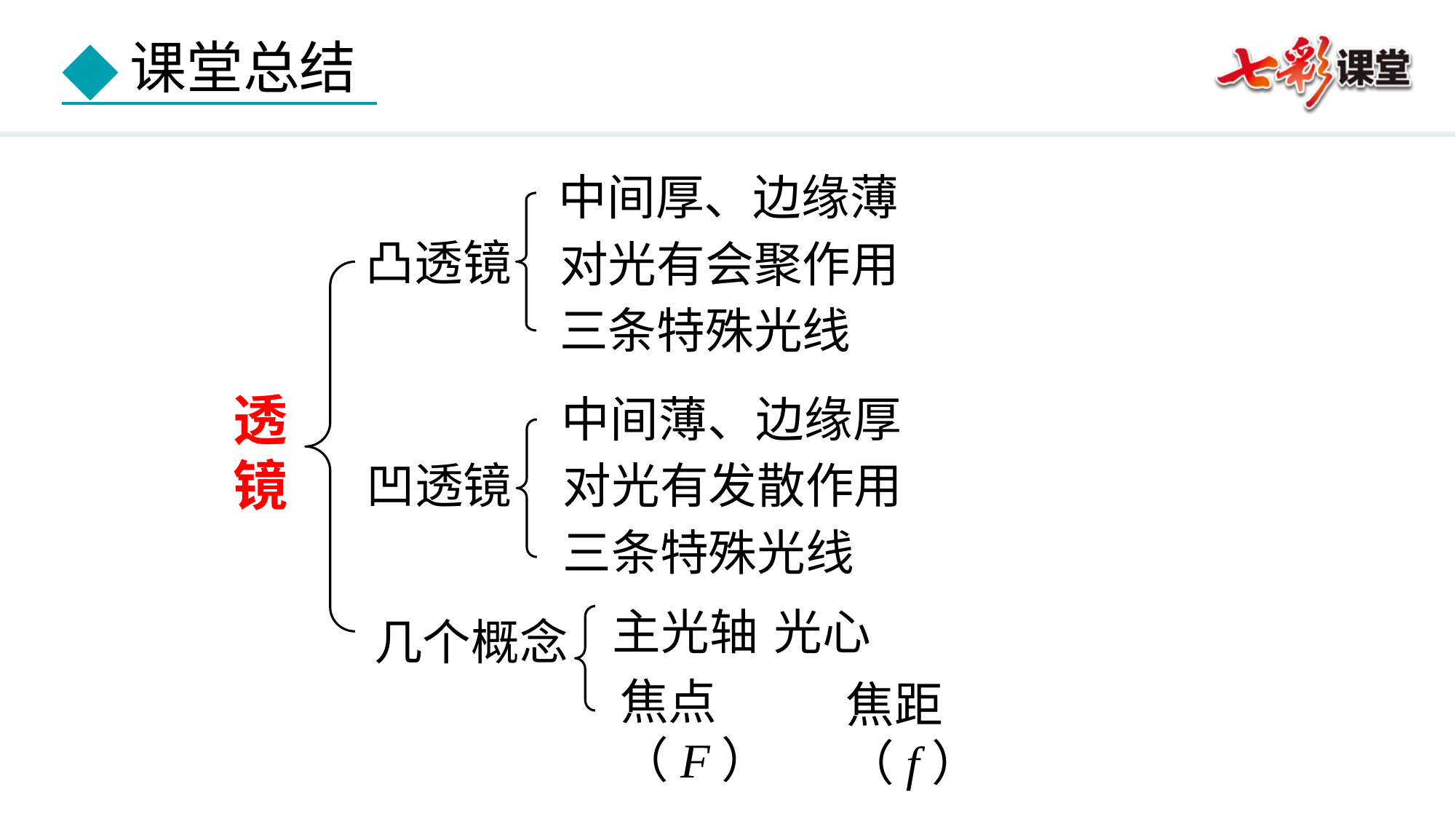

中间厚、边缘薄

凸透镜
对光有会聚作用

三条特殊光线
透镜
中间薄、边缘厚

对光有发散作用
凹透镜
三条特殊光线
光心
主光轴
几个概念

焦点（F）
焦距（f）